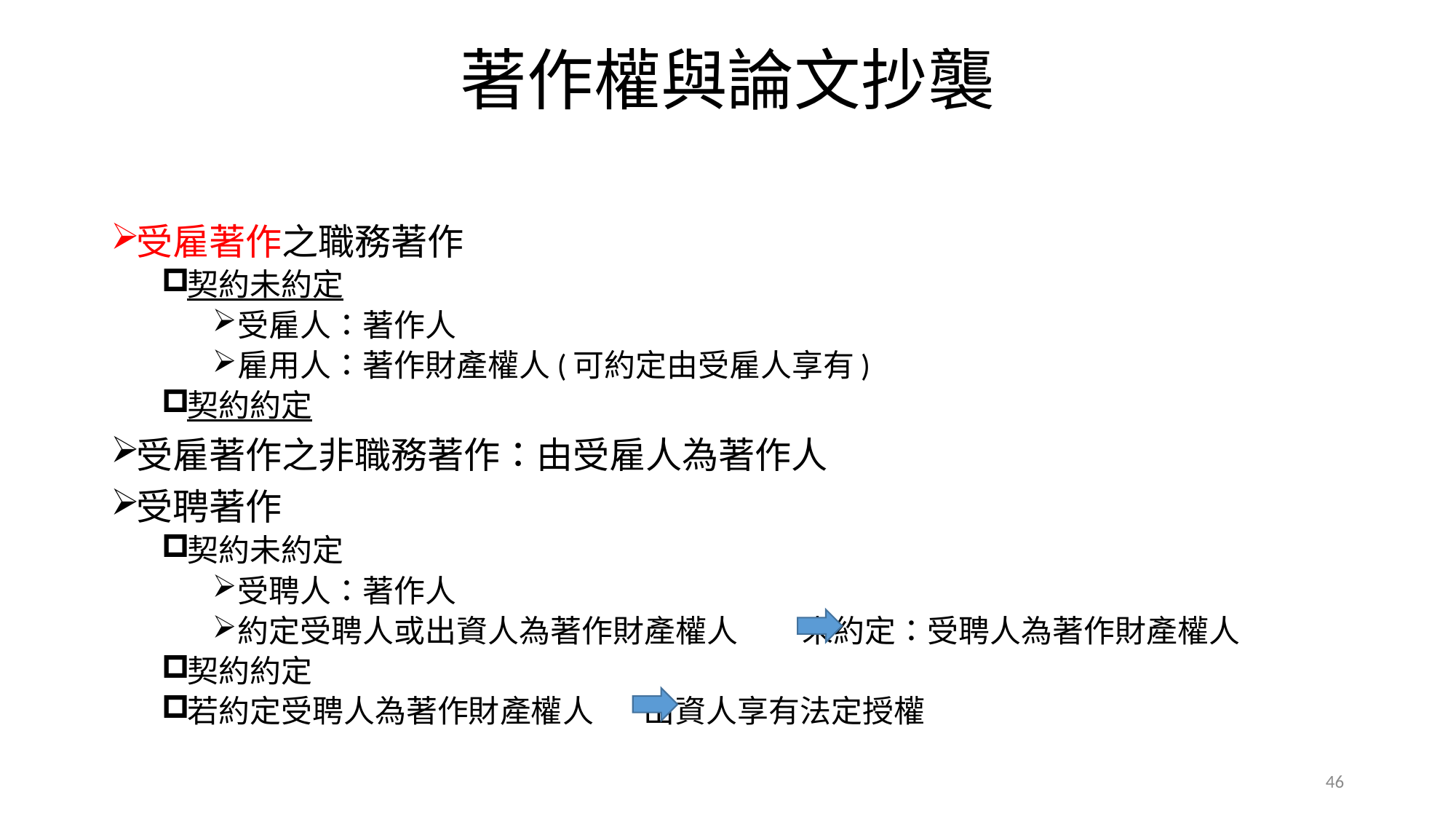

# 著作權與論文抄襲
受雇著作之職務著作
契約未約定
受雇人：著作人
雇用人：著作財產權人(可約定由受雇人享有)
契約約定
受雇著作之非職務著作：由受雇人為著作人
受聘著作
契約未約定
受聘人：著作人
約定受聘人或出資人為著作財產權人         未約定：受聘人為著作財產權人
契約約定
若約定受聘人為著作財產權人       出資人享有法定授權

46